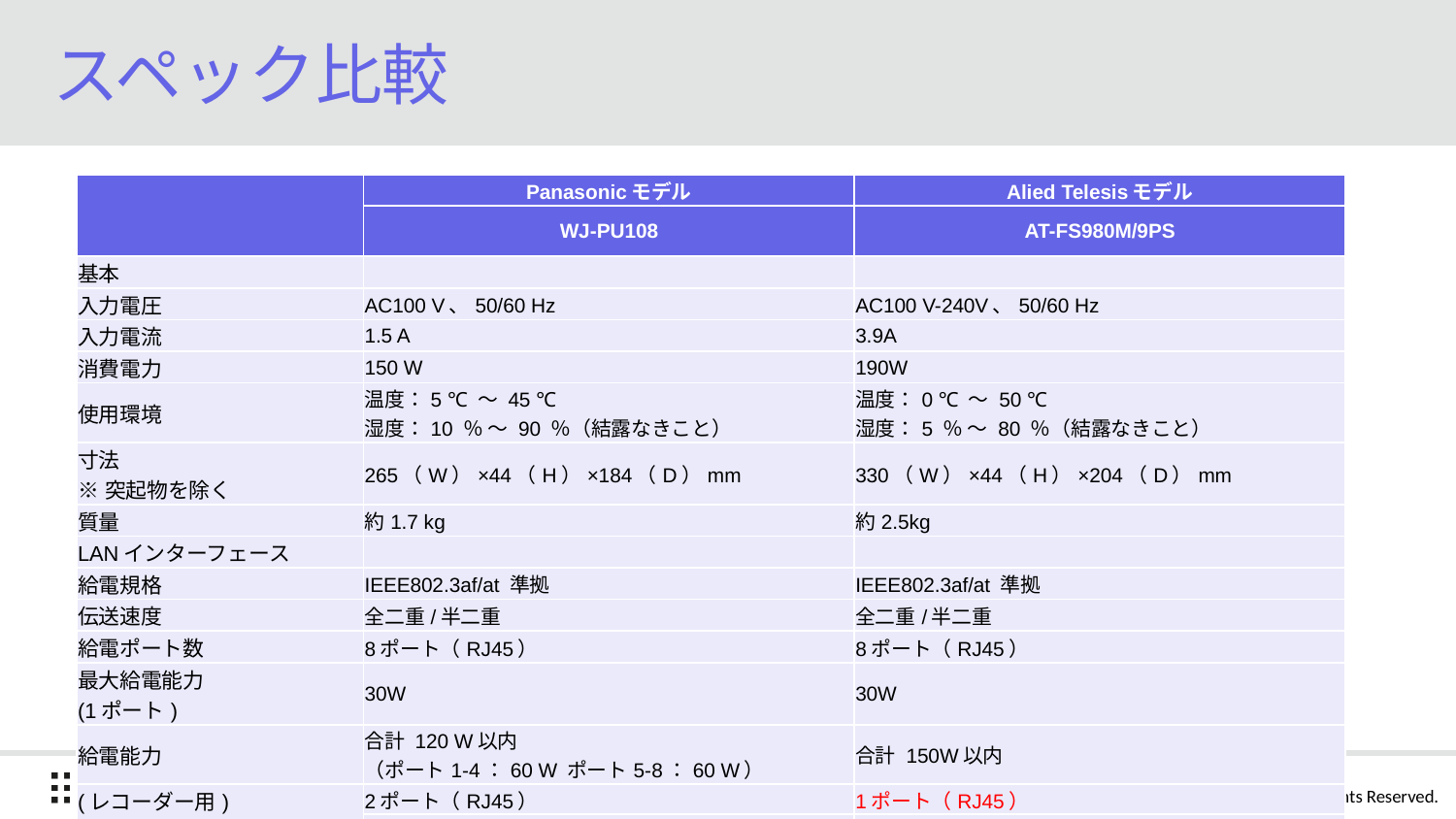

# スペック比較
|  | Panasonicモデル | Alied Telesisモデル |
| --- | --- | --- |
|  | WJ-PU108 | AT-FS980M/9PS |
| 基本 |  |  |
| 入力電圧 | AC100 V、50/60 Hz | AC100 V-240V、50/60 Hz |
| 入力電流 | 1.5 A | 3.9A |
| 消費電力 | 150 W | 190W |
| 使用環境 | 温度：5 ℃ 〜 45 ℃ 湿度：10 ％ 〜 90 ％（結露なきこと） | 温度：0 ℃ 〜 50 ℃ 湿度：5 ％ 〜 80 ％（結露なきこと） |
| 寸法 ※突起物を除く | 265（W）×44（H）×184（D）mm | 330（W）×44（H）×204（D）mm |
| 質量 | 約1.7 kg | 約2.5kg |
| LANインターフェース |  |  |
| 給電規格 | IEEE802.3af/at 準拠 | IEEE802.3af/at 準拠 |
| 伝送速度 | 全二重/半二重 | 全二重/半二重 |
| 給電ポート数 | 8ポート（RJ45） | 8ポート（RJ45） |
| 最大給電能力 (1ポート) | 30W | 30W |
| 給電能力 | 合計 120 W以内 （ポート1-4：60 W ポート5-8：60 W） | 合計 150W以内 |
| (レコーダー用) Gigaポート数 | 2ポート（RJ45） | 1ポート（RJ45） |
|  | ※レコーダーを1台のみ接続可能 | ※レコーダーを1台のみ接続可能 |